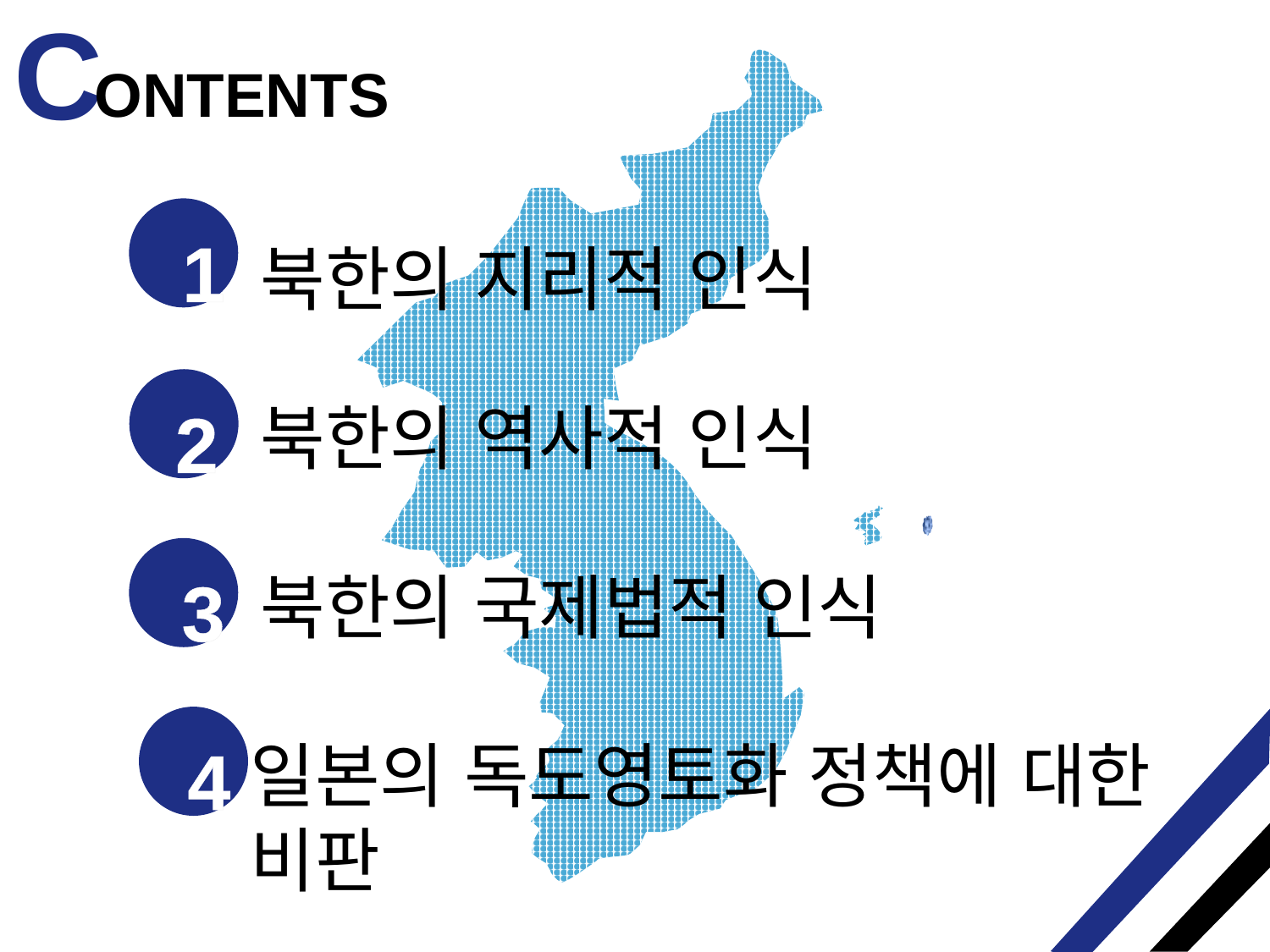

C
ONTENTS

1
북한의 지리적 인식

2
북한의 역사적 인식

3
북한의 국제법적 인식

4

일본의 독도영토화 정책에 대한 비판